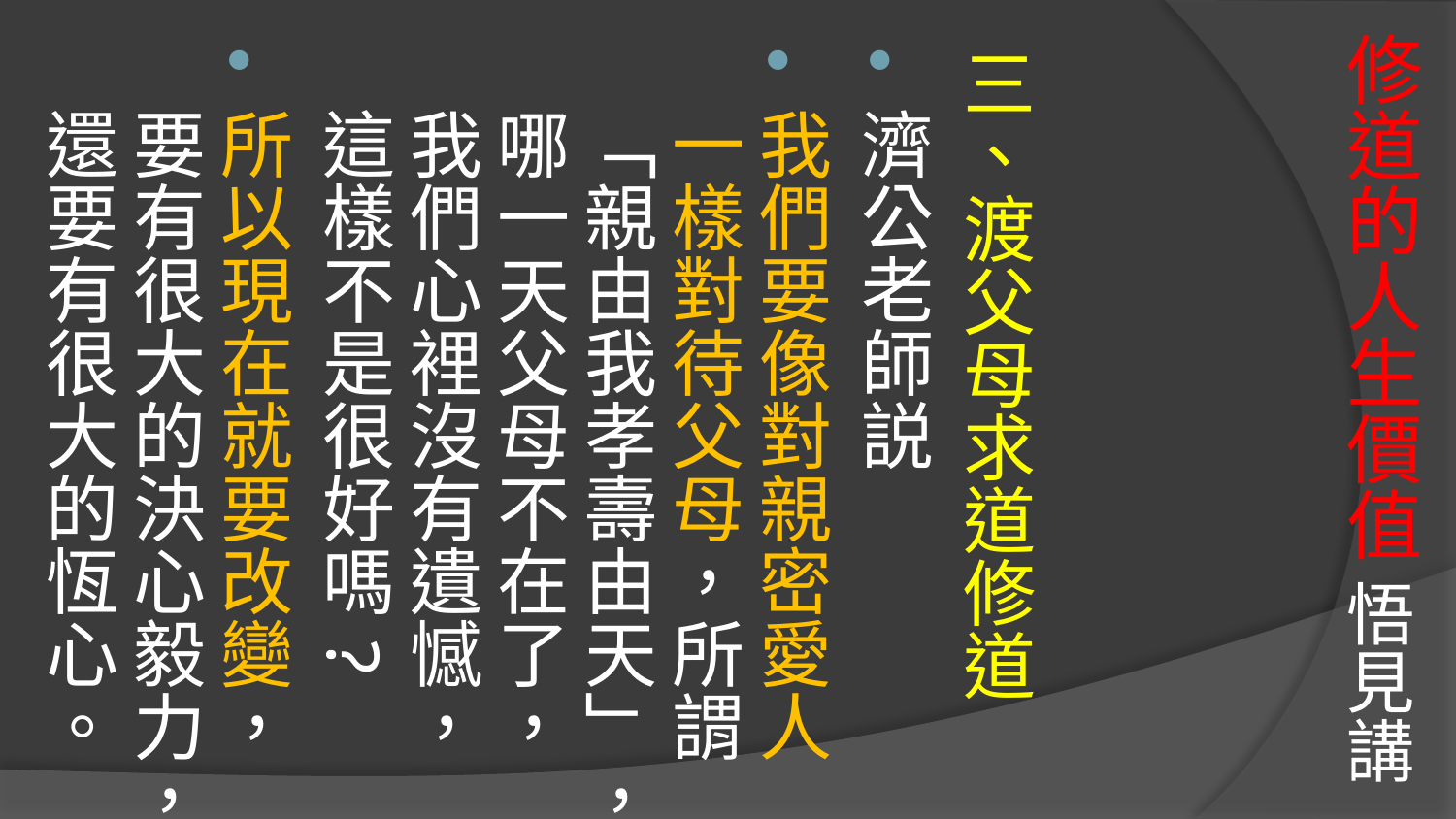

# 修道的人生價值 悟見講
三、渡父母求道修道
濟公老師説
我們要像對親密愛人一樣對待父母，所謂「親由我孝壽由天」，哪一天父母不在了，我們心裡沒有遺憾，這樣不是很好嗎?
所以現在就要改變，要有很大的決心毅力，還要有很大的恆心。